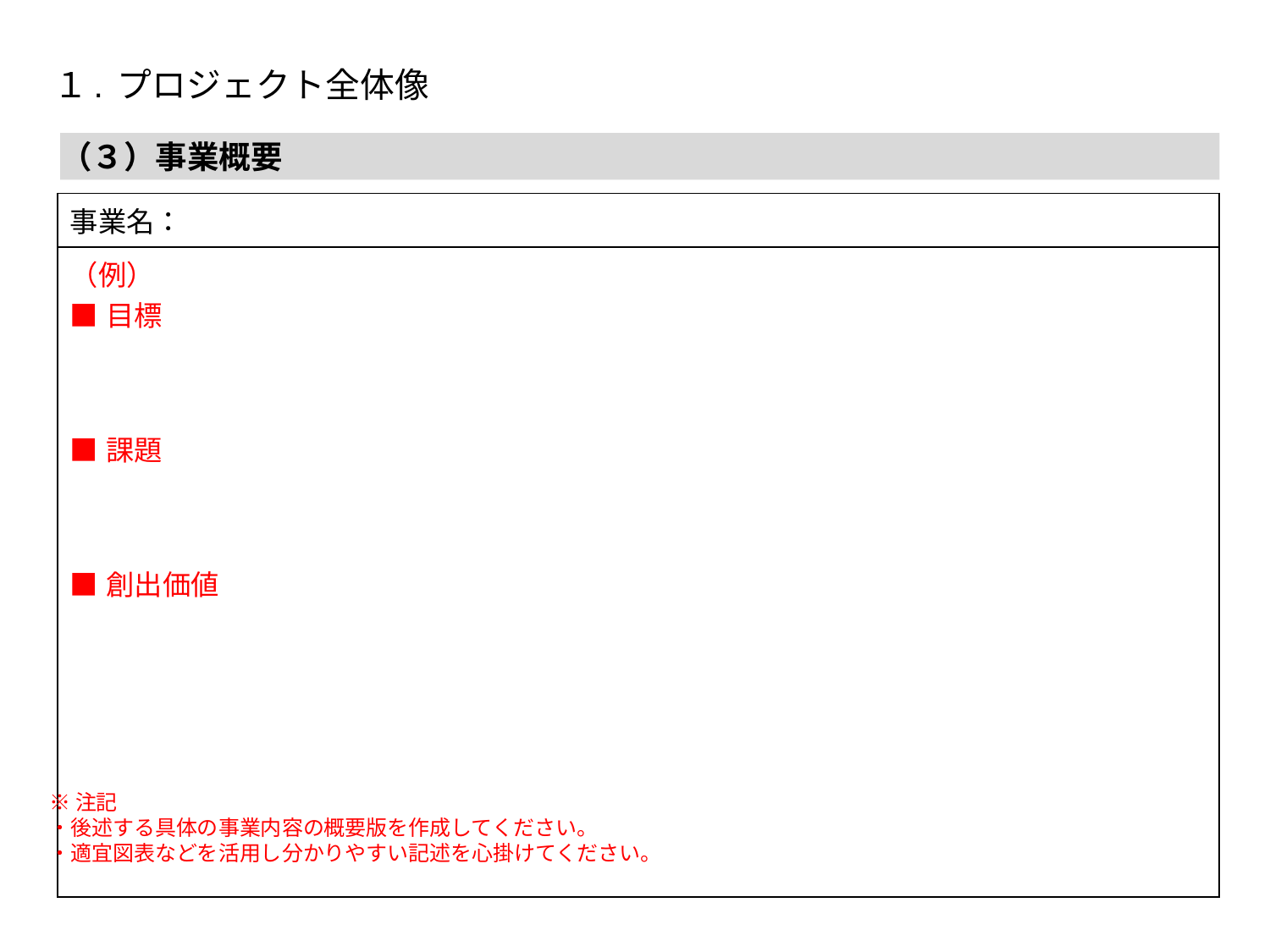

１. プロジェクト全体像
（３）事業概要
| 事業名： |
| --- |
| （例） ■目標 ■課題 ■創出価値 |
※注記
・後述する具体の事業内容の概要版を作成してください。
・適宜図表などを活用し分かりやすい記述を心掛けてください。